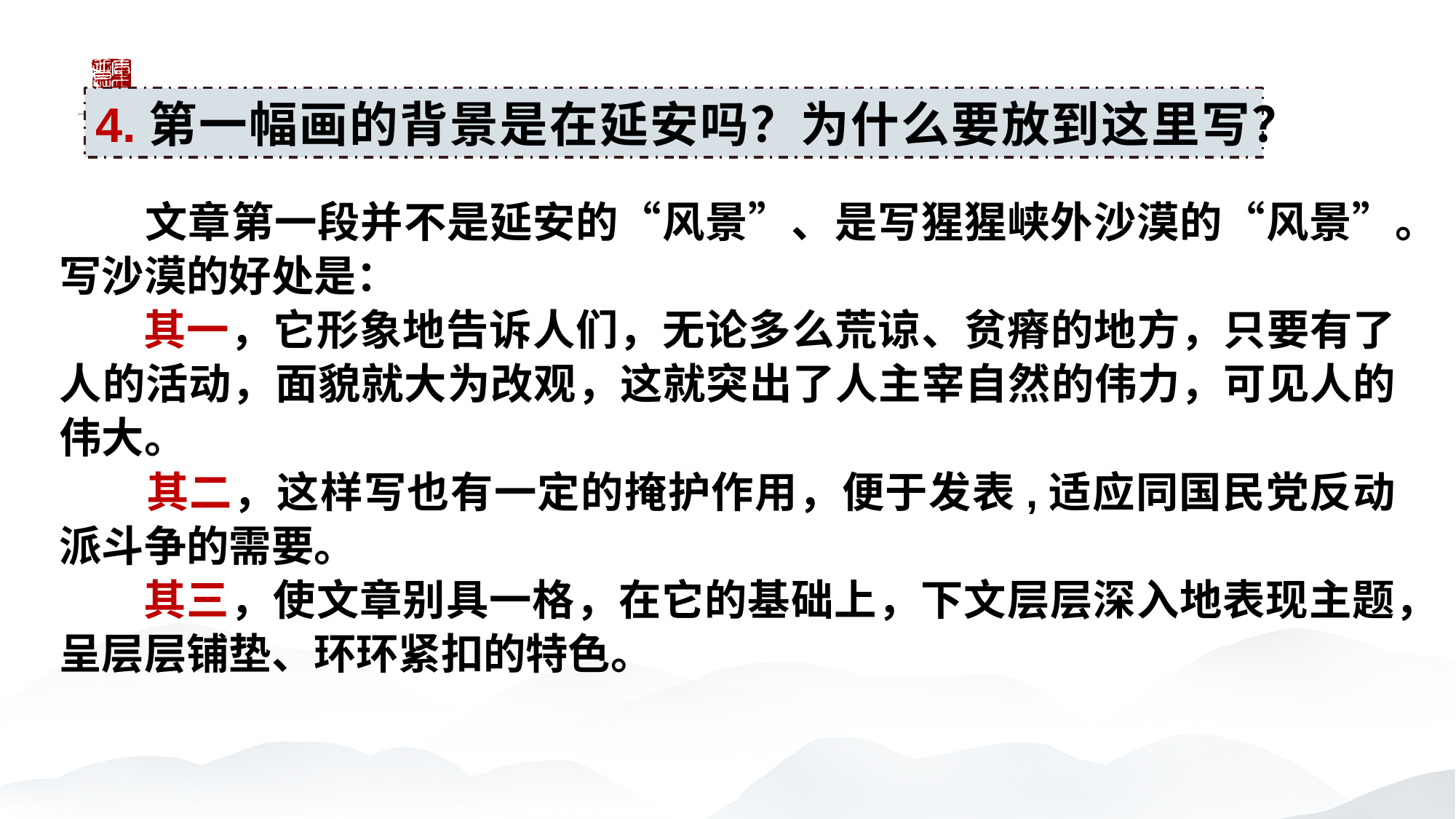

4.第一幅画的背景是在延安吗？为什么要放到这里写？
           文章第一段并不是延安的“风景”、是写猩猩峡外沙漠的“风景”。写沙漠的好处是：
       其一，它形象地告诉人们，无论多么荒谅、贫瘠的地方，只要有了人的活动，面貌就大为改观，这就突出了人主宰自然的伟力，可见人的伟大。
       其二，这样写也有一定的掩护作用，便于发表,适应同国民党反动派斗争的需要。
       其三，使文章别具一格，在它的基础上，下文层层深入地表现主题，呈层层铺垫、环环紧扣的特色。